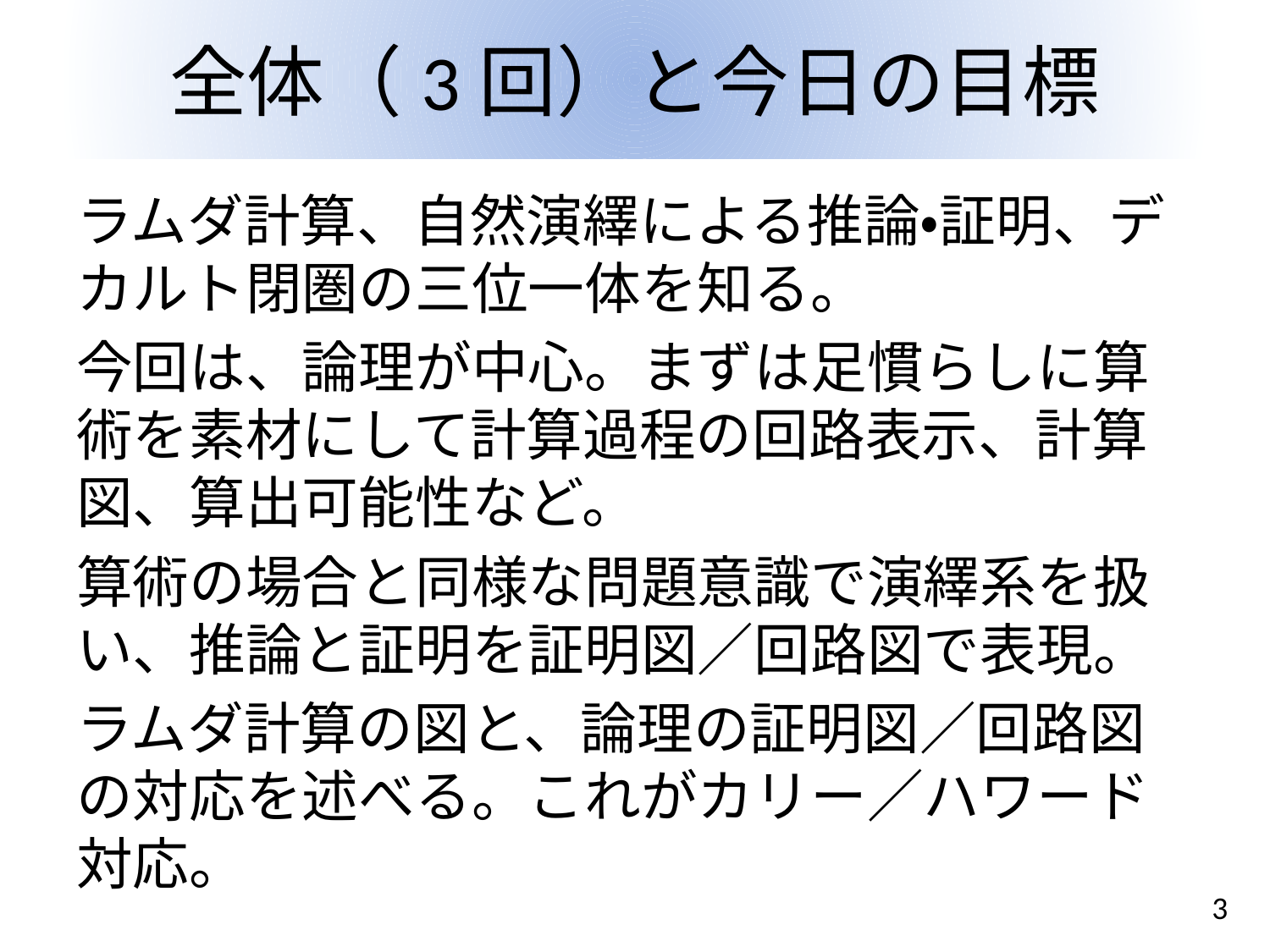

# 全体（3回）と今日の目標
ラムダ計算、自然演繹による推論・証明、デカルト閉圏の三位一体を知る。
今回は、論理が中心。まずは足慣らしに算術を素材にして計算過程の回路表示、計算図、算出可能性など。
算術の場合と同様な問題意識で演繹系を扱い、推論と証明を証明図／回路図で表現。
ラムダ計算の図と、論理の証明図／回路図の対応を述べる。これがカリー／ハワード対応。

3